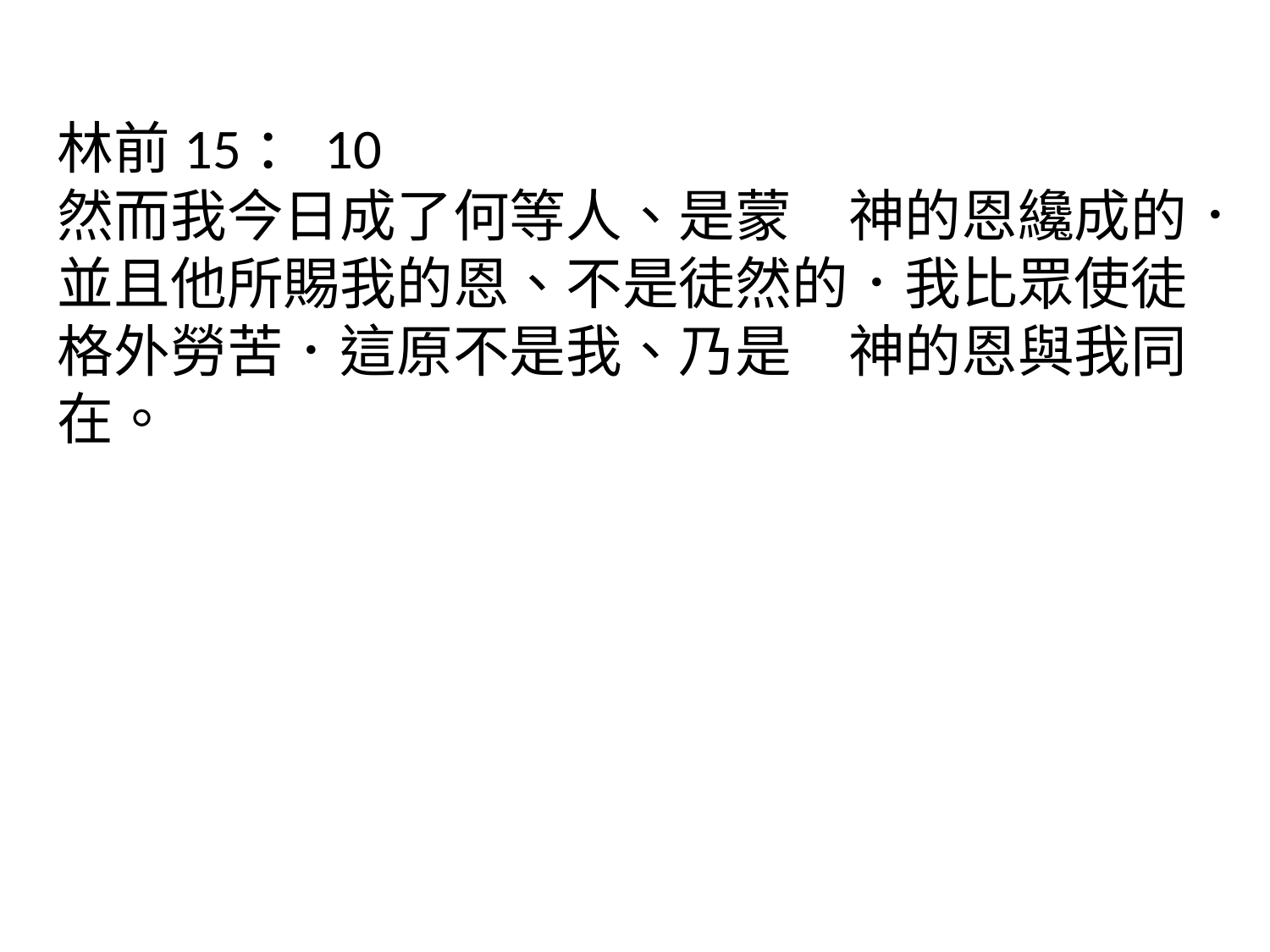

林前15：10
然而我今日成了何等人、是蒙　神的恩纔成的．並且他所賜我的恩、不是徒然的．我比眾使徒格外勞苦．這原不是我、乃是　神的恩與我同在。